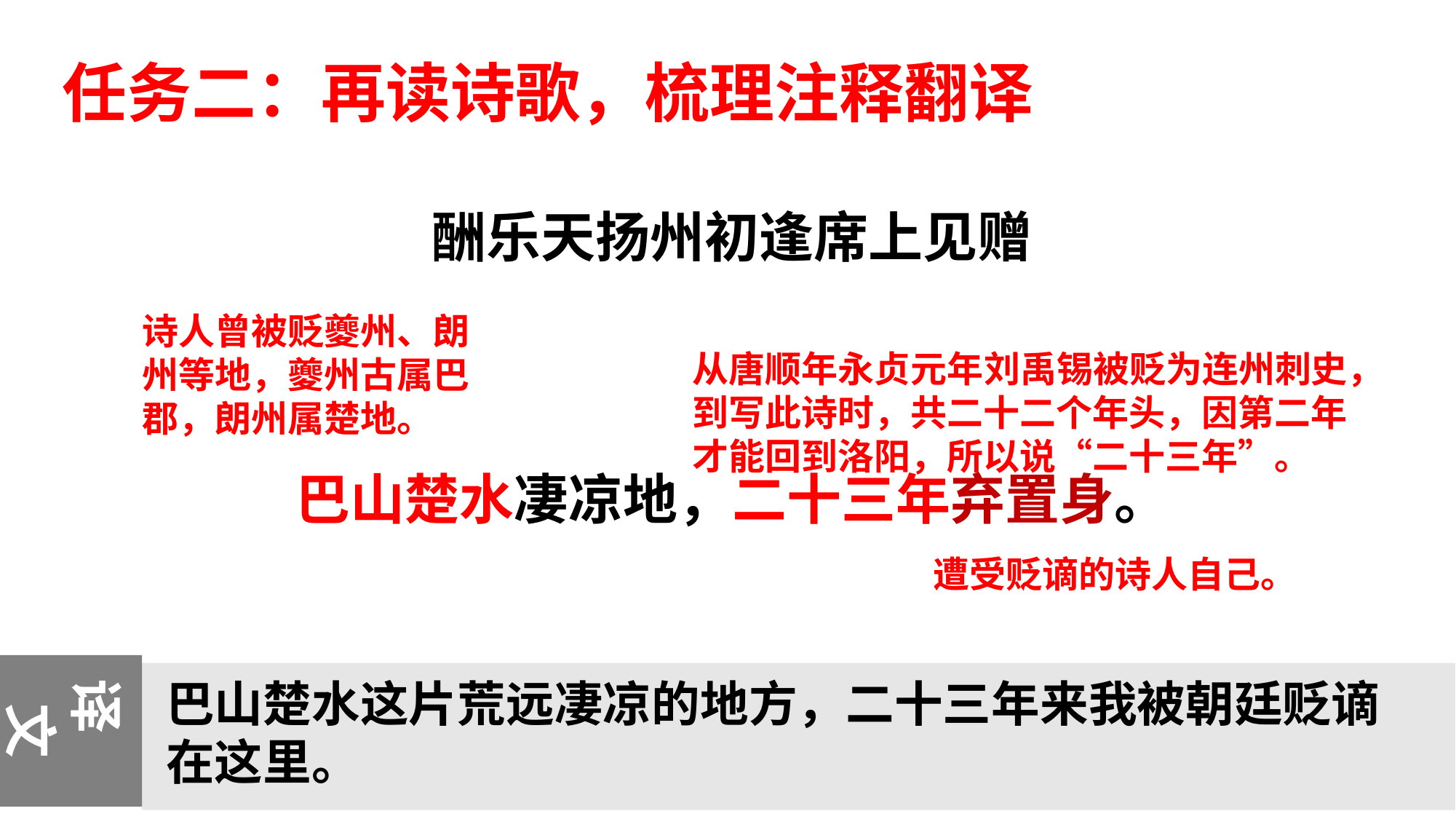

任务二：再读诗歌，梳理注释翻译

酬乐天扬州初逢席上见赠

巴山楚水凄凉地，二十三年弃置身。

诗人曾被贬夔州、朗州等地，夔州古属巴郡，朗州属楚地。
从唐顺年永贞元年刘禹锡被贬为连州刺史，到写此诗时，共二十二个年头，因第二年才能回到洛阳，所以说“二十三年”。
遭受贬谪的诗人自己。
译     文

巴山楚水这片荒远凄凉的地方，二十三年来我被朝廷贬谪
在这里。